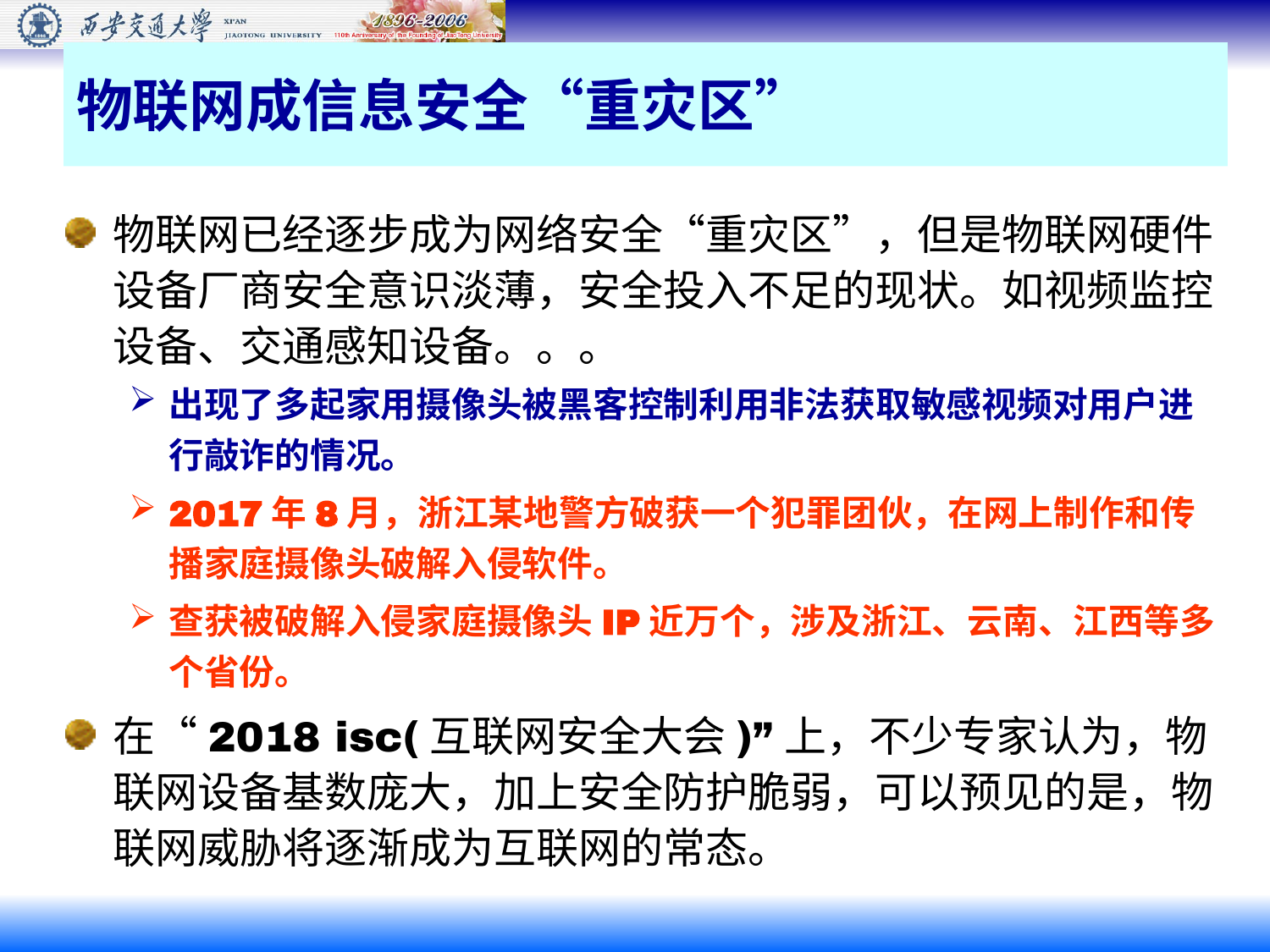

# 物联网成信息安全“重灾区”
物联网已经逐步成为网络安全“重灾区”，但是物联网硬件设备厂商安全意识淡薄，安全投入不足的现状。如视频监控设备、交通感知设备。。。
出现了多起家用摄像头被黑客控制利用非法获取敏感视频对用户进行敲诈的情况。
2017年8月，浙江某地警方破获一个犯罪团伙，在网上制作和传播家庭摄像头破解入侵软件。
查获被破解入侵家庭摄像头IP近万个，涉及浙江、云南、江西等多个省份。
在“2018 isc(互联网安全大会)”上，不少专家认为，物联网设备基数庞大，加上安全防护脆弱，可以预见的是，物联网威胁将逐渐成为互联网的常态。